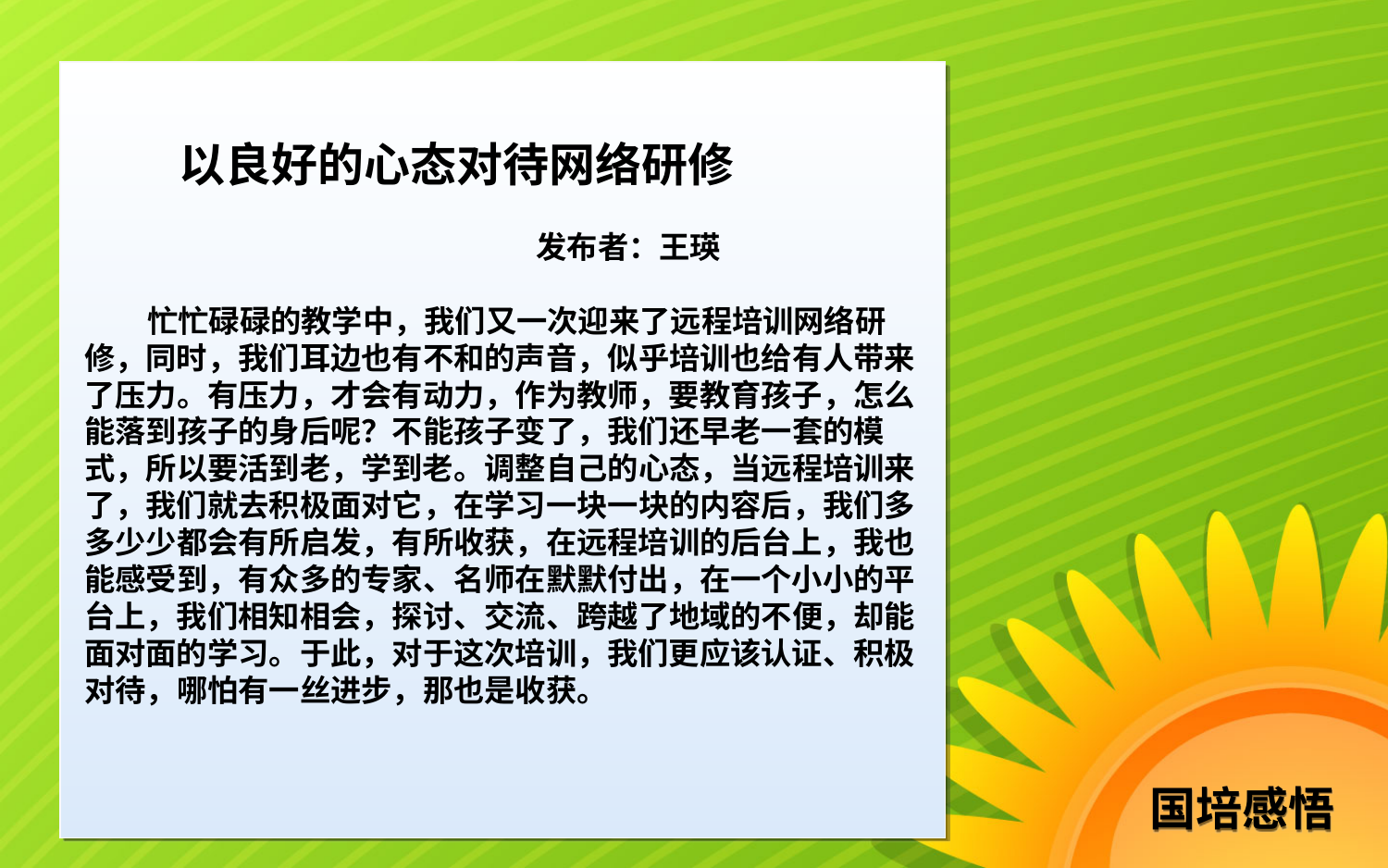

以良好的心态对待网络研修

                                                                发布者：王瑛

        忙忙碌碌的教学中，我们又一次迎来了远程培训网络研修，同时，我们耳边也有不和的声音，似乎培训也给有人带来了压力。有压力，才会有动力，作为教师，要教育孩子，怎么能落到孩子的身后呢？不能孩子变了，我们还早老一套的模式，所以要活到老，学到老。调整自己的心态，当远程培训来了，我们就去积极面对它，在学习一块一块的内容后，我们多多少少都会有所启发，有所收获，在远程培训的后台上，我也能感受到，有众多的专家、名师在默默付出，在一个小小的平台上，我们相知相会，探讨、交流、跨越了地域的不便，却能面对面的学习。于此，对于这次培训，我们更应该认证、积极对待，哪怕有一丝进步，那也是收获。

国培感悟